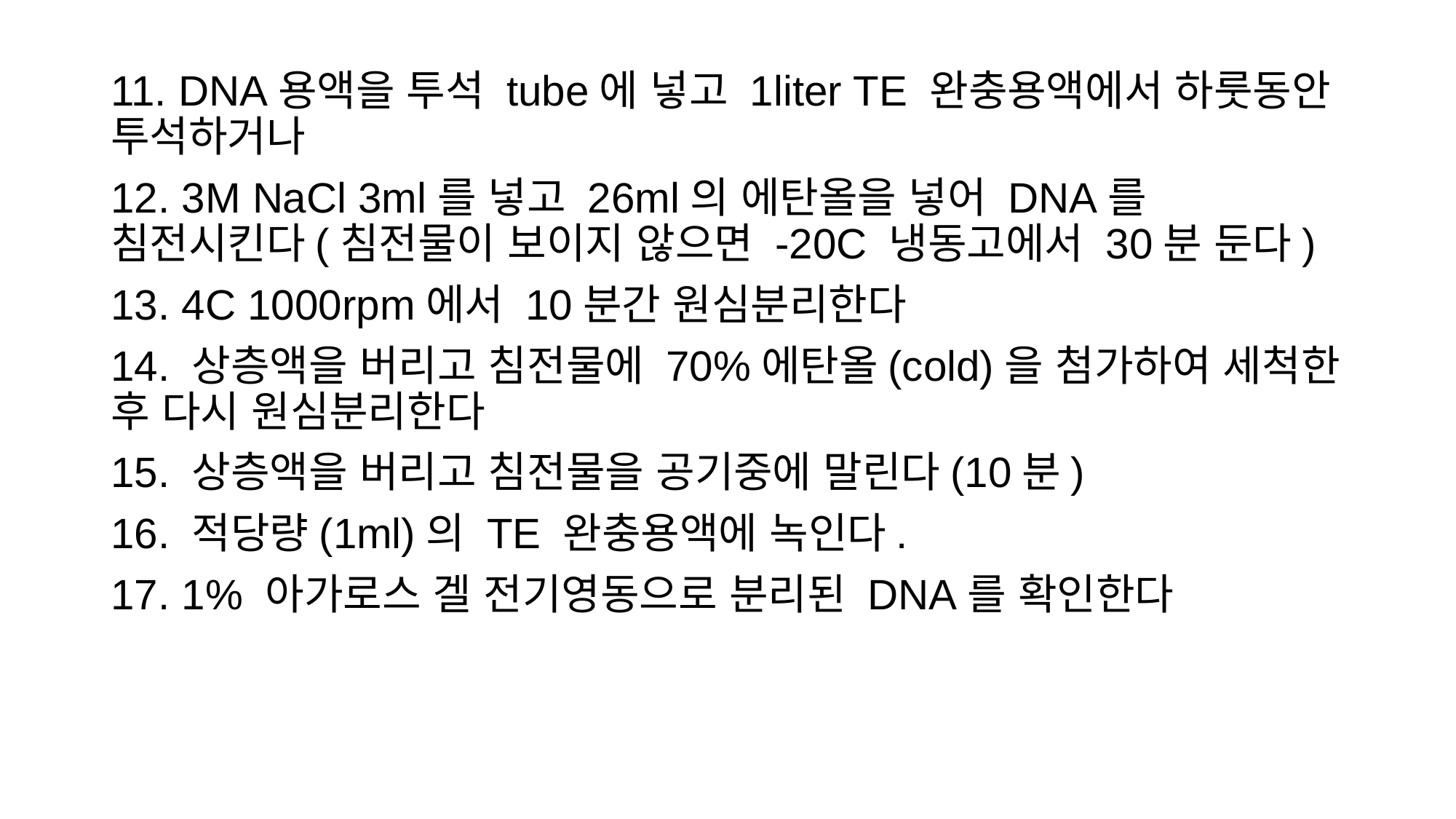

11. DNA용액을 투석 tube에 넣고 1liter TE 완충용액에서 하룻동안 투석하거나
12. 3M NaCl 3ml를 넣고 26ml의 에탄올을 넣어 DNA를 침전시킨다(침전물이 보이지 않으면 -20C 냉동고에서 30분 둔다)
13. 4C 1000rpm에서 10분간 원심분리한다
14. 상층액을 버리고 침전물에 70%에탄올(cold)을 첨가하여 세척한 후 다시 원심분리한다
15. 상층액을 버리고 침전물을 공기중에 말린다(10분)
16. 적당량(1ml)의 TE 완충용액에 녹인다.
17. 1% 아가로스 겔 전기영동으로 분리된 DNA를 확인한다